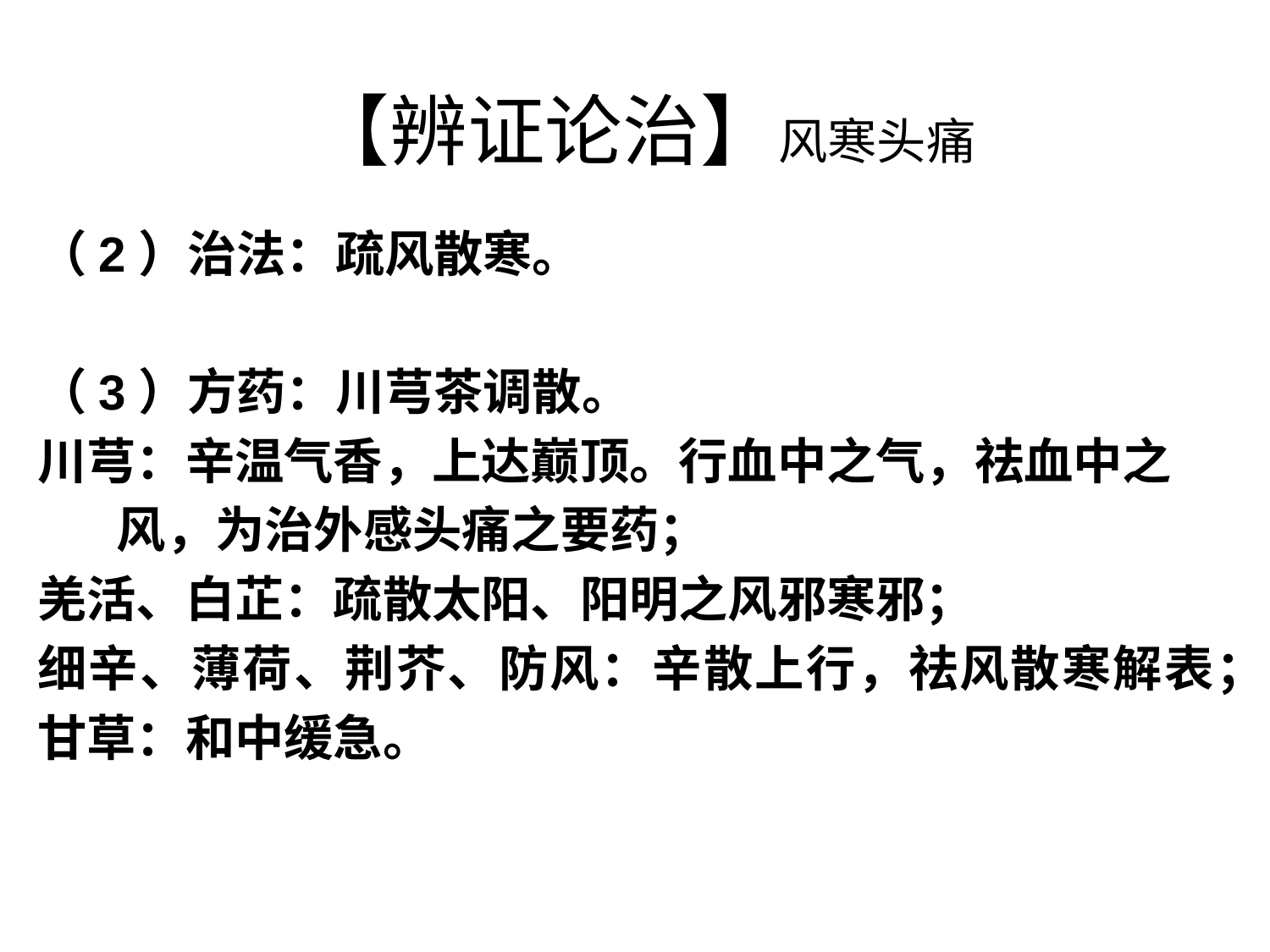

# 【辨证论治】风寒头痛
（2）治法：疏风散寒。

（3）方药：川芎茶调散。
川芎：辛温气香，上达巅顶。行血中之气，祛血中之
      风，为治外感头痛之要药；
羌活、白芷：疏散太阳、阳明之风邪寒邪；
细辛、薄荷、荆芥、防风：辛散上行，祛风散寒解表；
甘草：和中缓急。